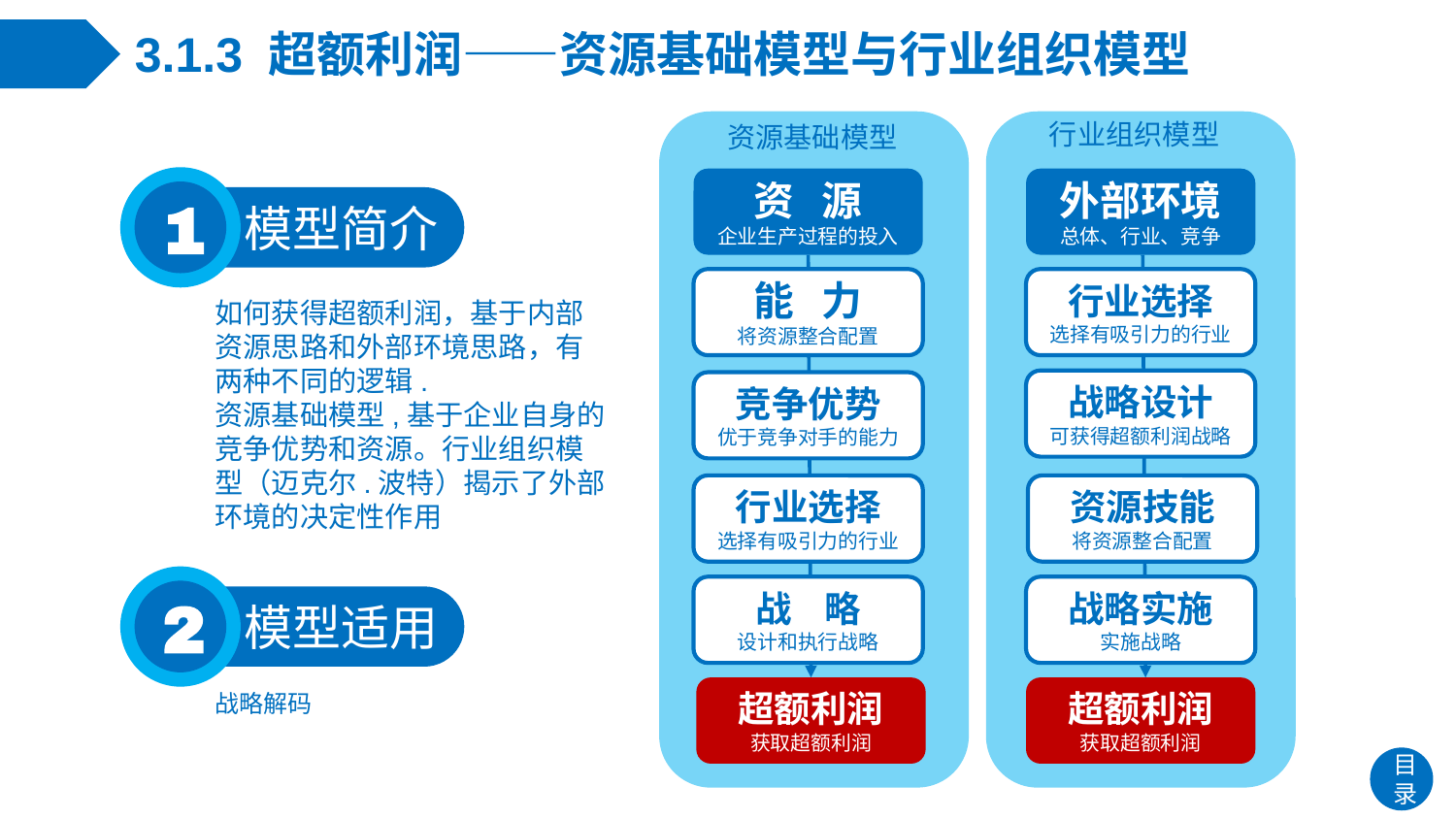

# 3.1.3 超额利润——资源基础模型与行业组织模型
行业组织模型

资源基础模型

1
模型简介
资   源
企业生产过程的投入
外部环境
总体、行业、竞争
能   力
将资源整合配置
行业选择
选择有吸引力的行业
如何获得超额利润，基于内部资源思路和外部环境思路，有两种不同的逻辑.
资源基础模型,基于企业自身的竞争优势和资源。行业组织模型（迈克尔.波特）揭示了外部环境的决定性作用
战略设计
可获得超额利润战略
竞争优势
优于竞争对手的能力
资源技能
将资源整合配置
行业选择
选择有吸引力的行业

2
模型适用
战略实施
实施战略
战    略
设计和执行战略
超额利润
获取超额利润
超额利润
获取超额利润
战略解码
目录